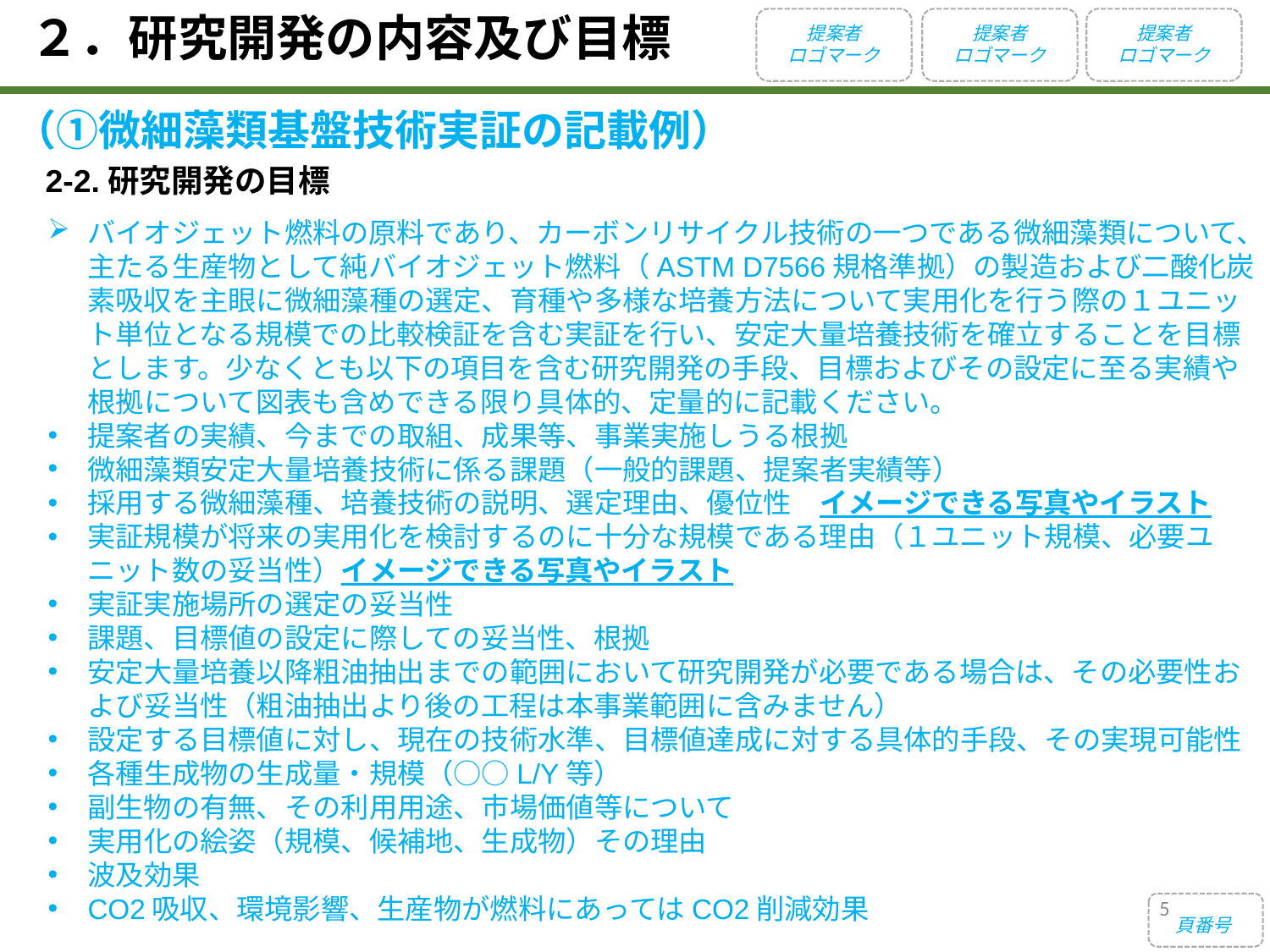

２．研究開発の内容及び目標

提案者
ロゴマーク
提案者
ロゴマーク
提案者
ロゴマーク
（①微細藻類基盤技術実証の記載例）
2-2.研究開発の目標
バイオジェット燃料の原料であり、カーボンリサイクル技術の一つである微細藻類について、主たる生産物として純バイオジェット燃料（ASTM D7566規格準拠）の製造および二酸化炭素吸収を主眼に微細藻種の選定、育種や多様な培養方法について実用化を行う際の１ユニット単位となる規模での比較検証を含む実証を行い、安定大量培養技術を確立することを目標とします。少なくとも以下の項目を含む研究開発の手段、目標およびその設定に至る実績や根拠について図表も含めできる限り具体的、定量的に記載ください。
提案者の実績、今までの取組、成果等、事業実施しうる根拠
微細藻類安定大量培養技術に係る課題（一般的課題、提案者実績等）
採用する微細藻種、培養技術の説明、選定理由、優位性　イメージできる写真やイラスト
実証規模が将来の実用化を検討するのに十分な規模である理由（１ユニット規模、必要ユニット数の妥当性）イメージできる写真やイラスト
実証実施場所の選定の妥当性
課題、目標値の設定に際しての妥当性、根拠
安定大量培養以降粗油抽出までの範囲において研究開発が必要である場合は、その必要性および妥当性（粗油抽出より後の工程は本事業範囲に含みません）
設定する目標値に対し、現在の技術水準、目標値達成に対する具体的手段、その実現可能性
各種生成物の生成量・規模（○○L/Y等）
副生物の有無、その利用用途、市場価値等について
実用化の絵姿（規模、候補地、生成物）その理由
波及効果
CO2吸収、環境影響、生産物が燃料にあってはCO2削減効果

5

頁番号